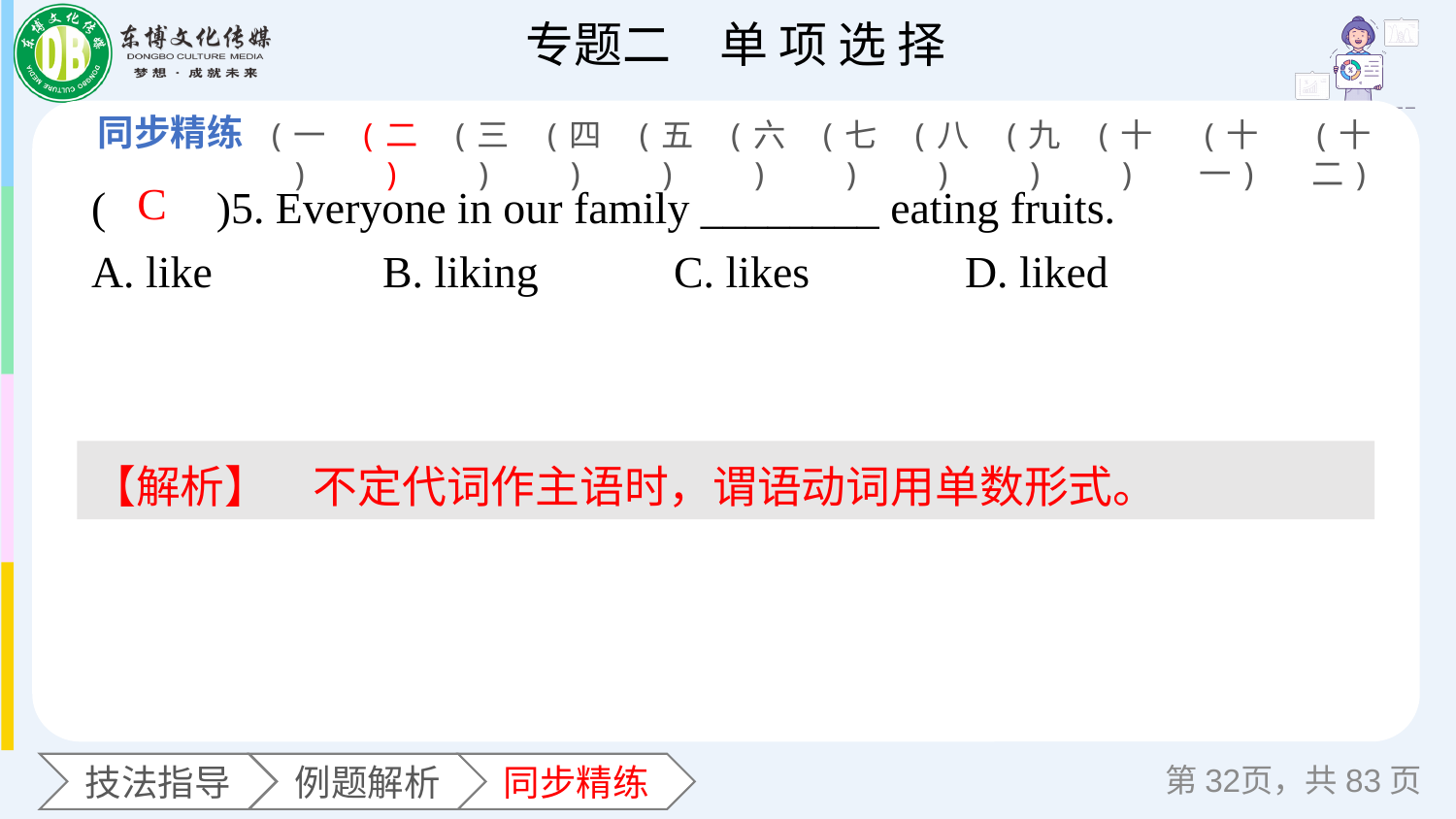

(一)
(二)
(三)
(四)
(五)
(六)
(七)
(八)
(九)
(十)
(十一)
(十二)
(　　)5. Everyone in our family ________ eating fruits.
A. like    	B. liking    	C. likes    	D. liked
C
【解析】　不定代词作主语时，谓语动词用单数形式。
第32页，共83页